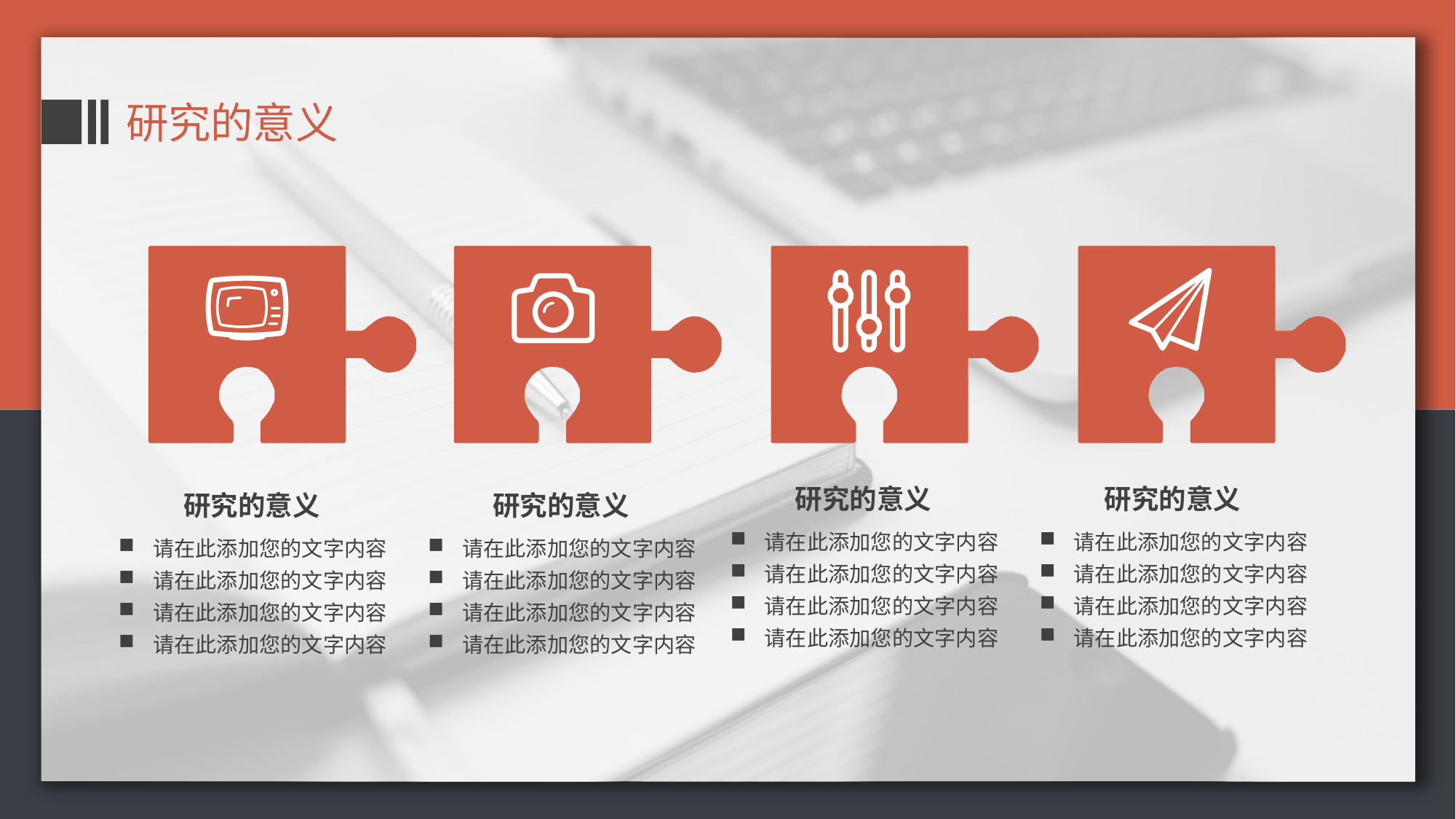

研究的意义

研究的意义
研究的意义
研究的意义
研究的意义
请在此添加您的文字内容
请在此添加您的文字内容
请在此添加您的文字内容
请在此添加您的文字内容
请在此添加您的文字内容
请在此添加您的文字内容
请在此添加您的文字内容
请在此添加您的文字内容
请在此添加您的文字内容
请在此添加您的文字内容
请在此添加您的文字内容
请在此添加您的文字内容
请在此添加您的文字内容
请在此添加您的文字内容
请在此添加您的文字内容
请在此添加您的文字内容